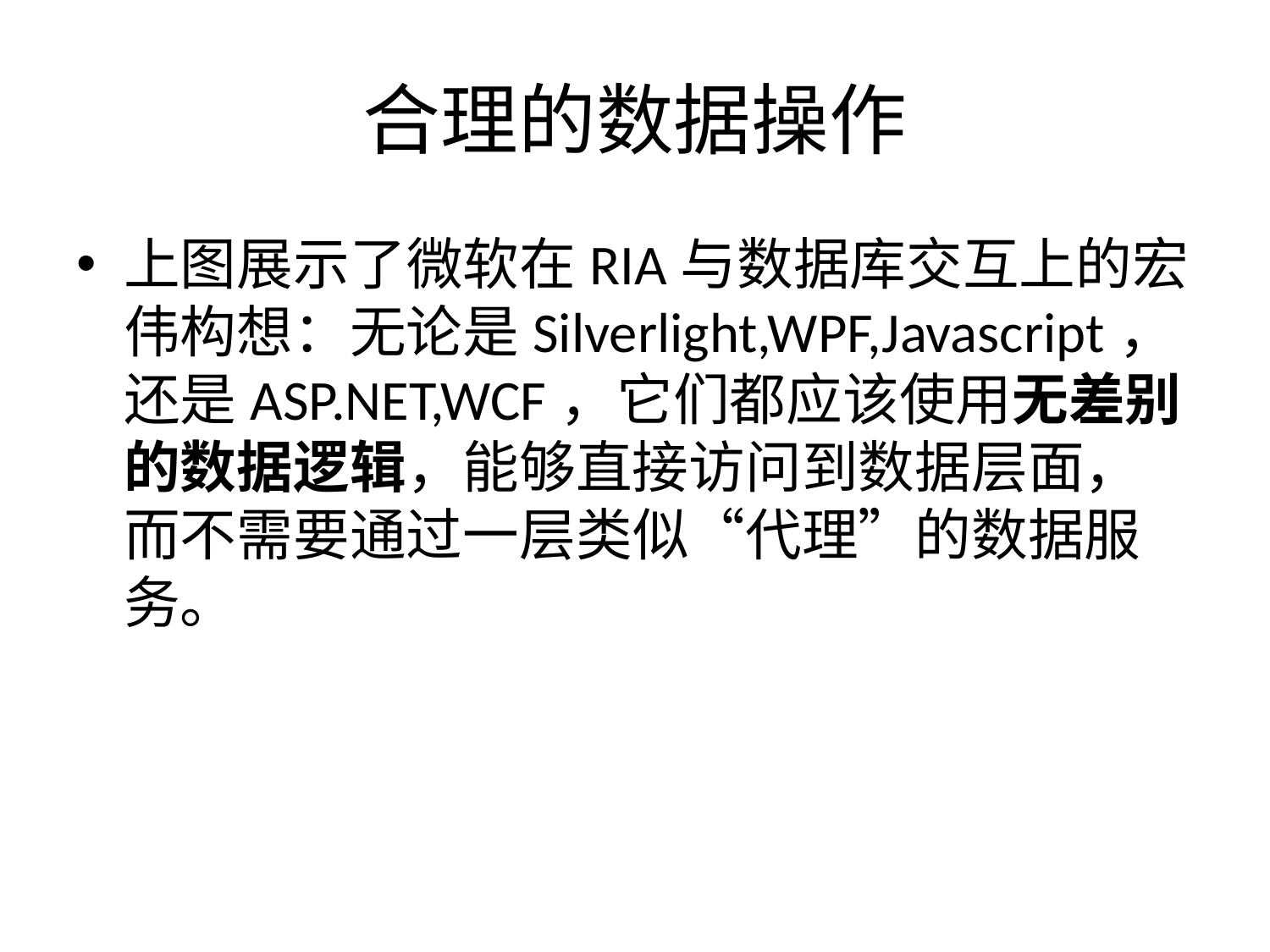

# 合理的数据操作
上图展示了微软在RIA与数据库交互上的宏伟构想：无论是Silverlight,WPF,Javascript，还是ASP.NET,WCF，它们都应该使用无差别的数据逻辑，能够直接访问到数据层面，而不需要通过一层类似“代理”的数据服务。